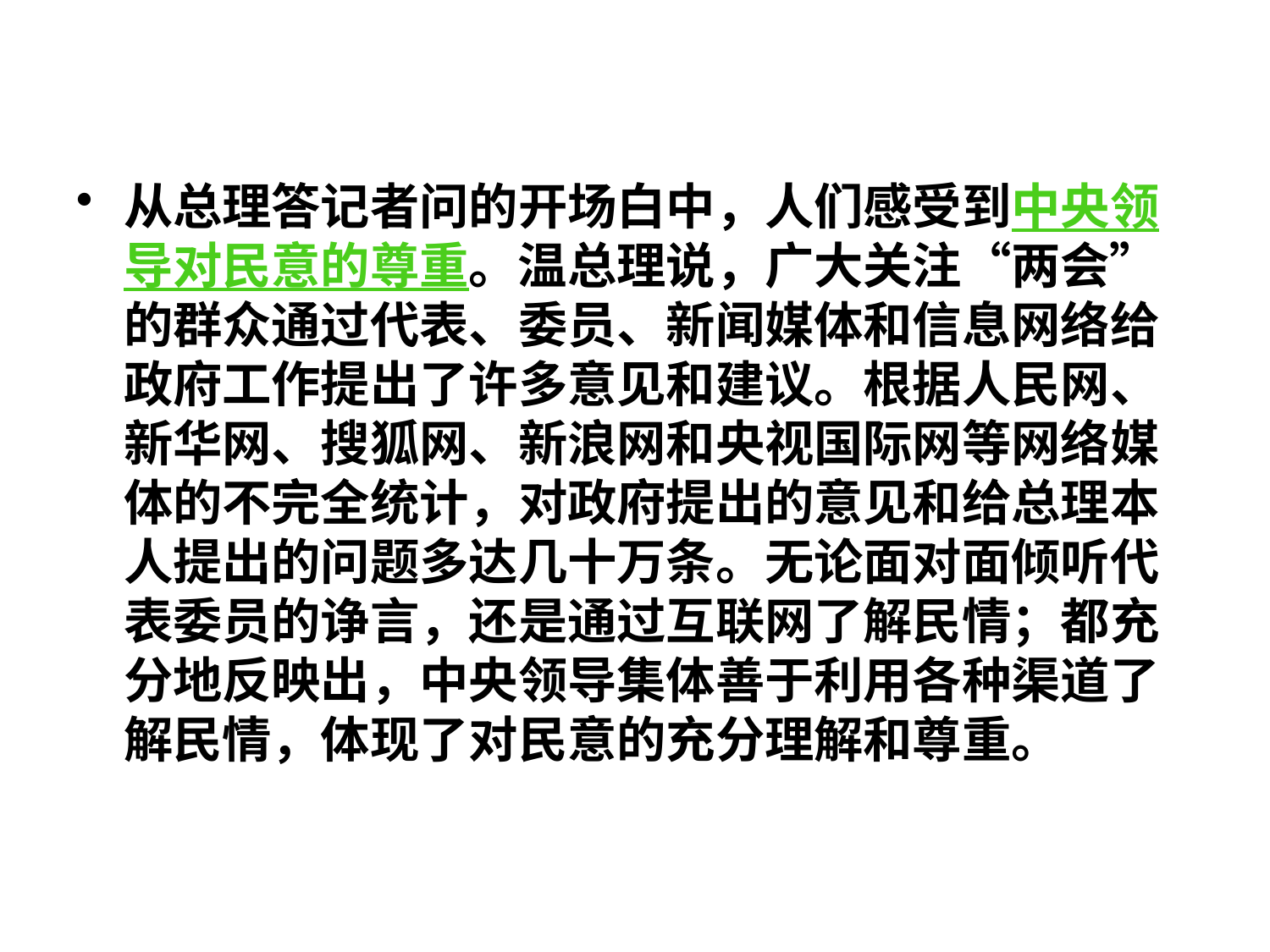

从总理答记者问的开场白中，人们感受到中央领导对民意的尊重。温总理说，广大关注“两会”的群众通过代表、委员、新闻媒体和信息网络给政府工作提出了许多意见和建议。根据人民网、新华网、搜狐网、新浪网和央视国际网等网络媒体的不完全统计，对政府提出的意见和给总理本人提出的问题多达几十万条。无论面对面倾听代表委员的诤言，还是通过互联网了解民情；都充分地反映出，中央领导集体善于利用各种渠道了解民情，体现了对民意的充分理解和尊重。